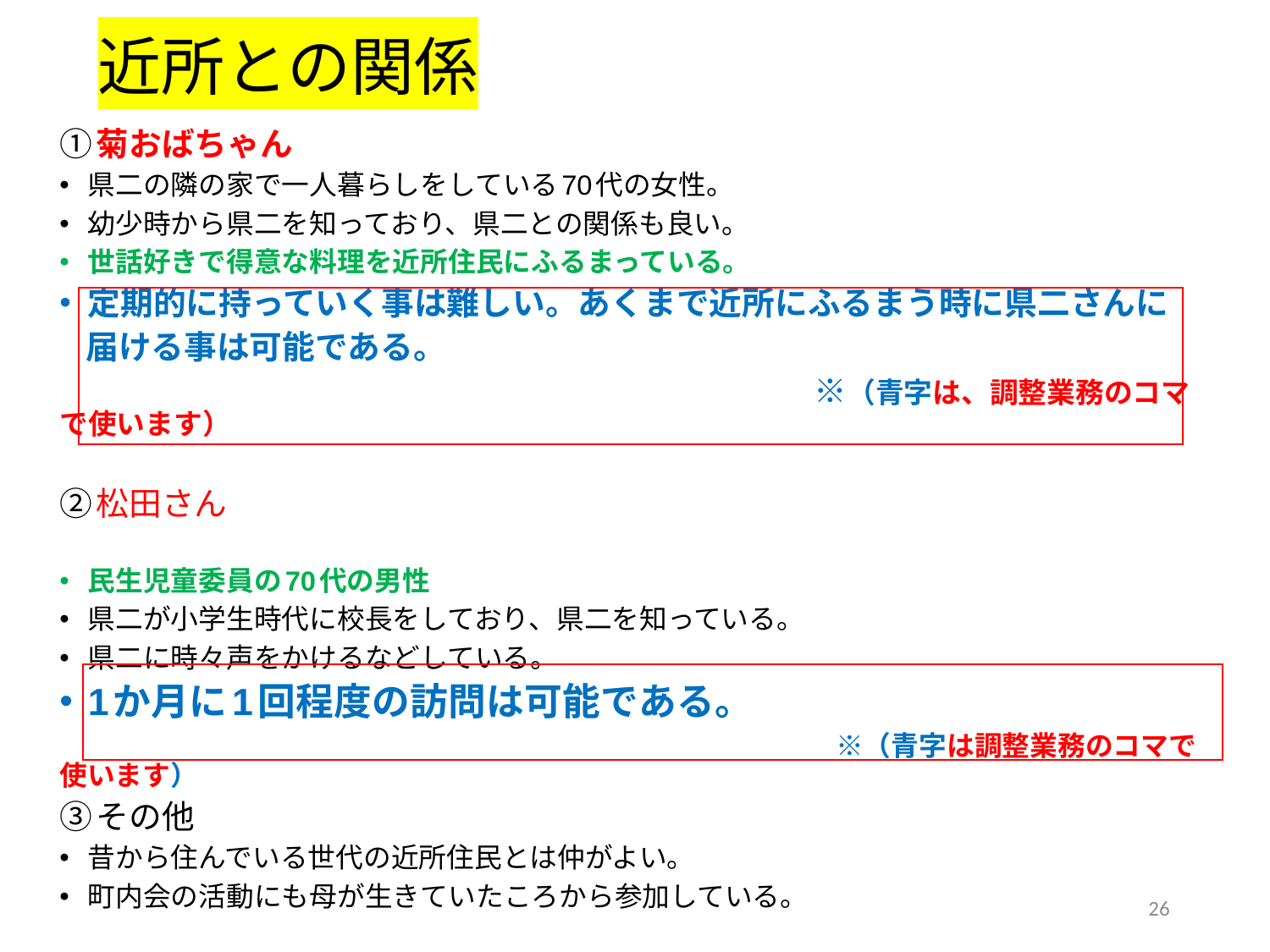

# 近所との関係
①菊おばちゃん
県二の隣の家で一人暮らしをしている70代の女性。
幼少時から県二を知っており、県二との関係も良い。
世話好きで得意な料理を近所住民にふるまっている。
定期的に持っていく事は難しい。あくまで近所にふるまう時に県二さんに
   届ける事は可能である。
　　　　　　　　　　　　　　　　　　　　　　　※（青字は、調整業務のコマで使います）

②松田さん
民生児童委員の70代の男性
県二が小学生時代に校長をしており、県二を知っている。
県二に時々声をかけるなどしている。
1か月に1回程度の訪問は可能である。
　　　　　　　　　　　　　　　　　　　　　　　　　　　　※（青字は調整業務のコマで使います）
③その他
昔から住んでいる世代の近所住民とは仲がよい。
町内会の活動にも母が生きていたころから参加している。

26